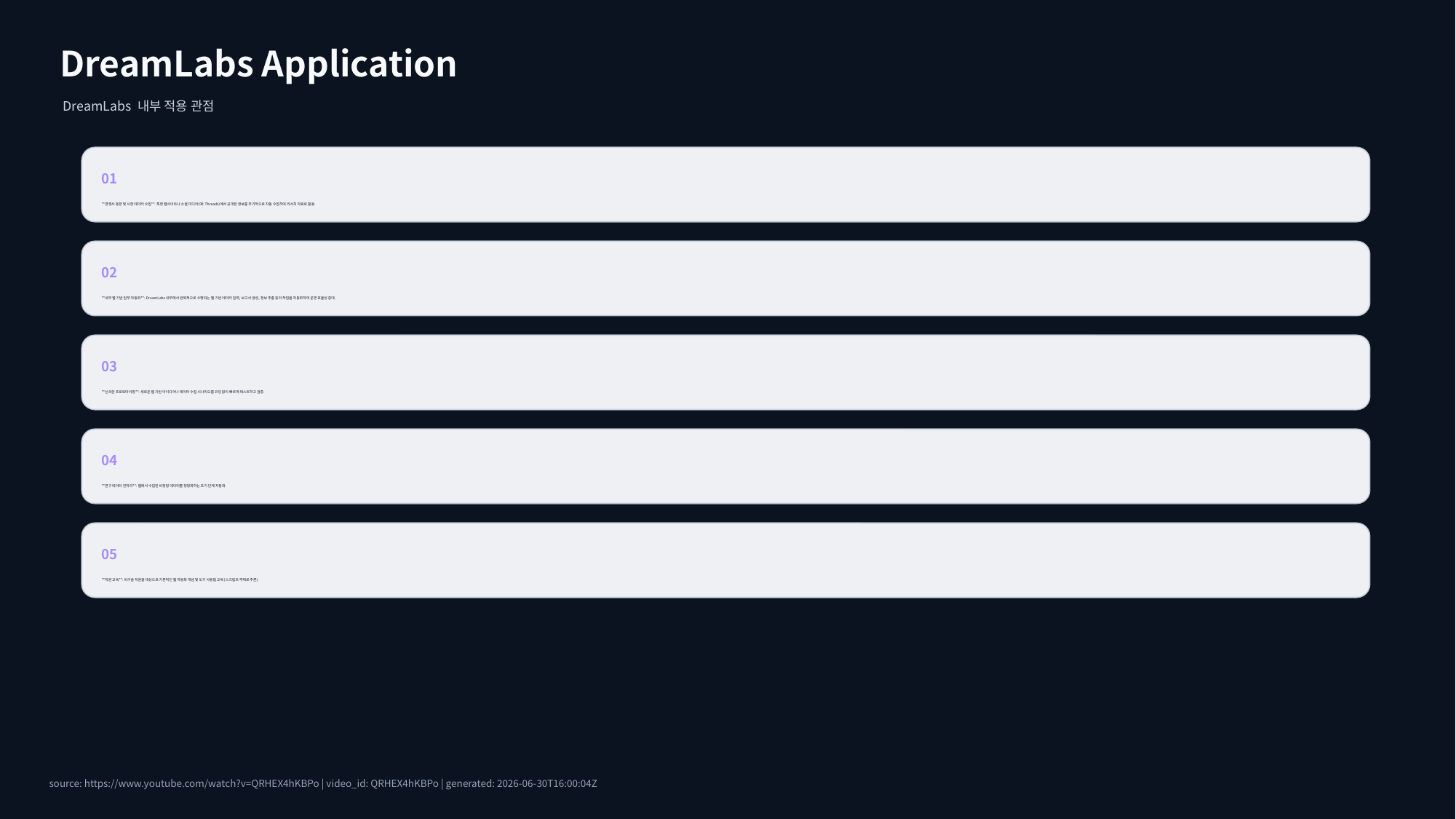

DreamLabs Application
DreamLabs 내부 적용 관점

01
**경쟁사 동향 및 시장 데이터 수집**: 특정 웹사이트나 소셜 미디어(예: Threads)에서 공개된 정보를 주기적으로 자동 수집하여 리서치 자료로 활용.

02
**내부 웹 기반 업무 자동화**: DreamLabs 내부에서 반복적으로 수행되는 웹 기반 데이터 입력, 보고서 생성, 정보 추출 등의 작업을 자동화하여 운영 효율성 증대.

03
**신속한 프로토타이핑**: 새로운 웹 기반 아이디어나 데이터 수집 시나리오를 코딩 없이 빠르게 테스트하고 검증.

04
**연구 데이터 전처리**: 웹에서 수집된 비정형 데이터를 정형화하는 초기 단계 자동화.

05
**직원 교육**: 비기술 직원을 대상으로 기본적인 웹 자동화 개념 및 도구 사용법 교육 (스크립트 부재로 추론).
source: https://www.youtube.com/watch?v=QRHEX4hKBPo | video_id: QRHEX4hKBPo | generated: 2026-06-30T16:00:04Z